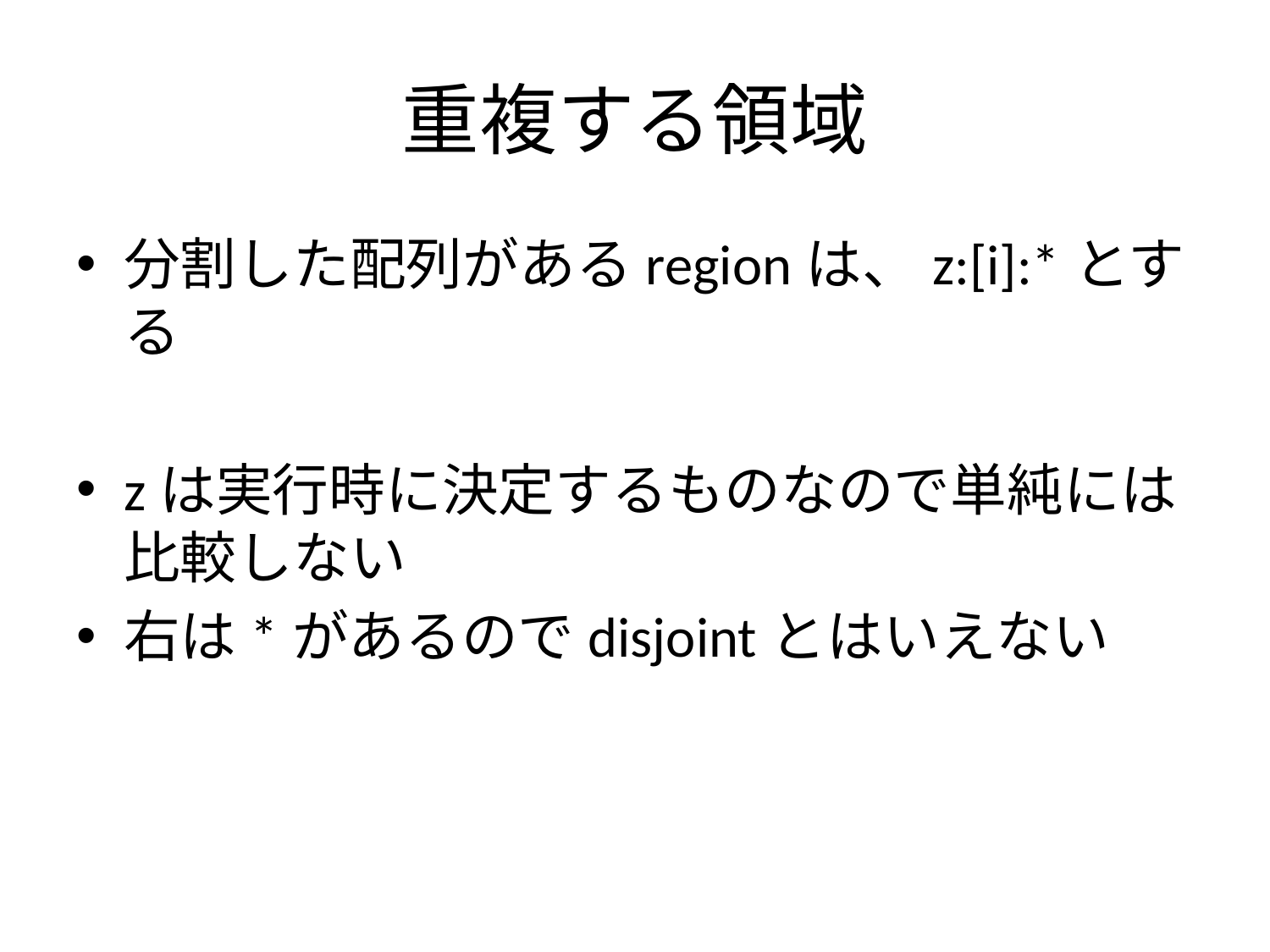

# 重複する領域
分割した配列があるregionは、z:[i]:*とする

zは実行時に決定するものなので単純には
比較しない
右は*があるのでdisjointとはいえない